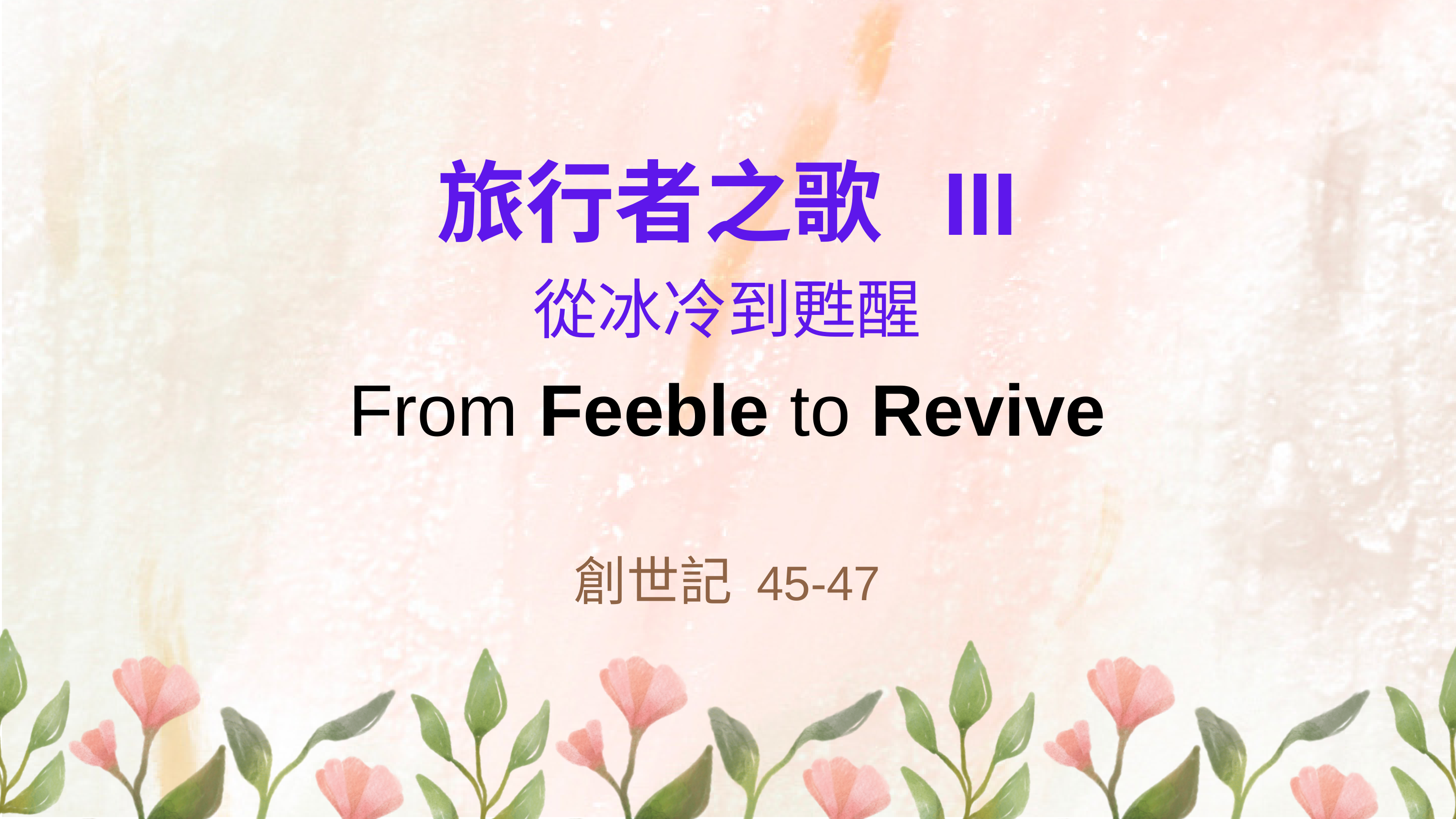

旅行者之歌  III
從冰冷到甦醒
From Feeble to Revive
創世記 45-47